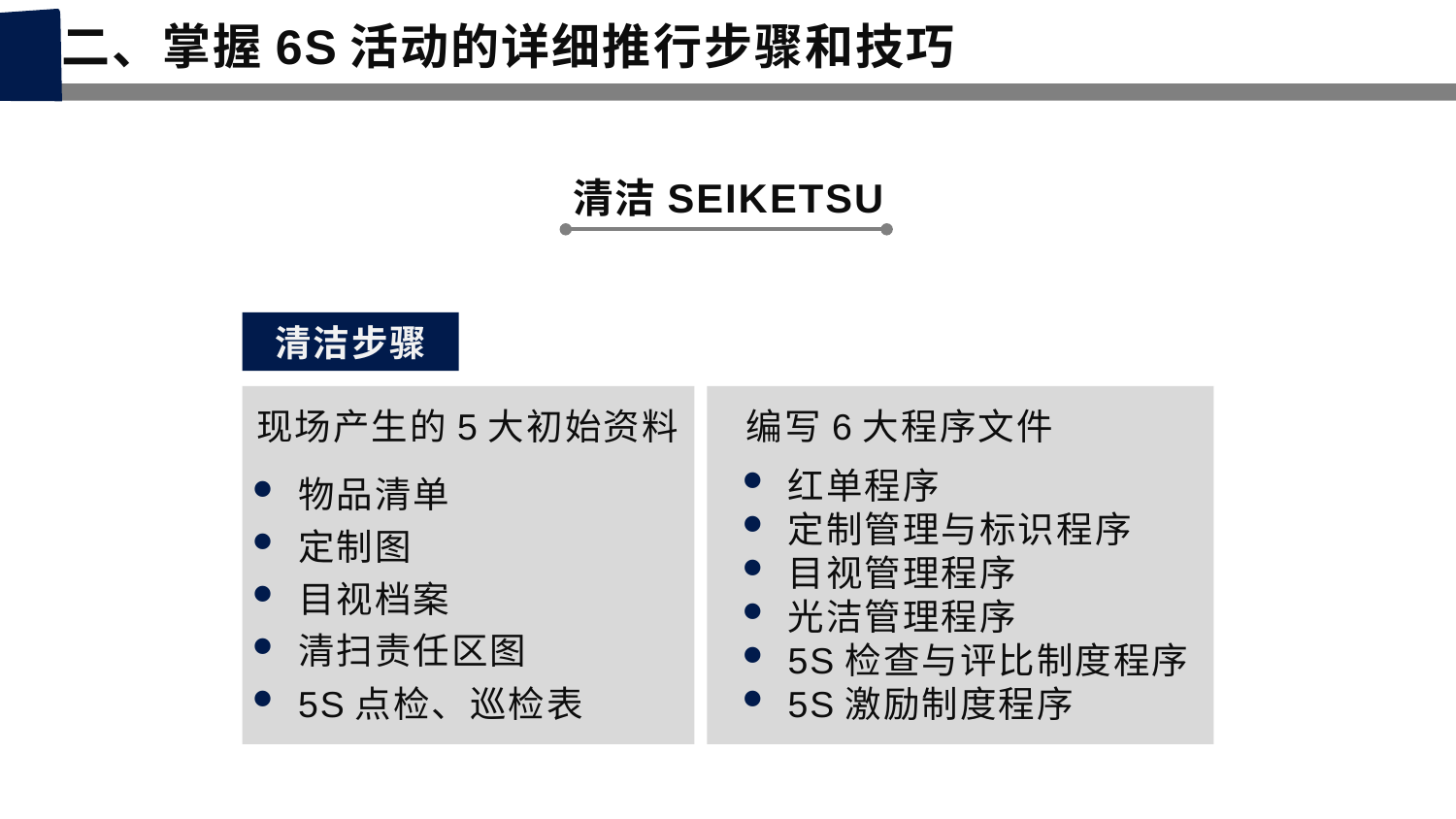

二、掌握6S活动的详细推行步骤和技巧
清洁SEIKETSU
清洁步骤
现场产生的5大初始资料
物品清单
定制图
目视档案
清扫责任区图
5S点检、巡检表
编写6大程序文件
红单程序
定制管理与标识程序
目视管理程序
光洁管理程序
5S检查与评比制度程序
5S激励制度程序